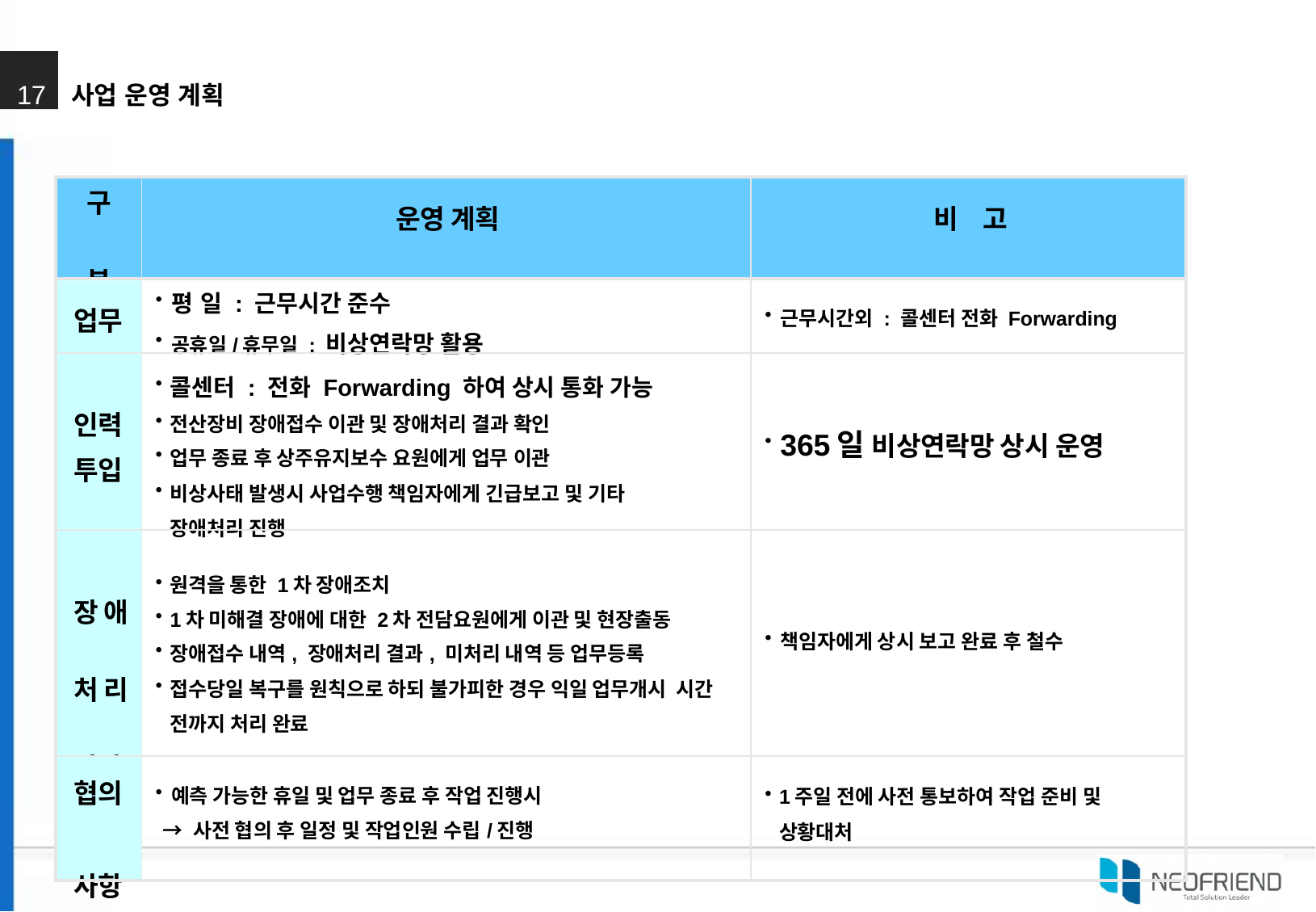

17	사업 운영 계획
| 구 분 | 운영 계획 | 비 고 |
| --- | --- | --- |
| 업무 | 평 일 : 근무시간 준수 공휴일/휴무일 : 비상연락망 활용 | 근무시간외 : 콜센터 전화 Forwarding |
| 인력 투입 | 콜센터 : 전화 Forwarding 하여 상시 통화 가능 전산장비 장애접수 이관 및 장애처리 결과 확인 업무 종료 후 상주유지보수 요원에게 업무 이관 비상사태 발생시 사업수행 책임자에게 긴급보고 및 기타 장애처리 진행 | 365일 비상연락망 상시 운영 |
| 장애 처리 방안 | 원격을 통한 1차 장애조치 1차 미해결 장애에 대한 2차 전담요원에게 이관 및 현장출동 장애접수 내역, 장애처리 결과, 미처리 내역 등 업무등록 접수당일 복구를 원칙으로 하되 불가피한 경우 익일 업무개시 시간 전까지 처리 완료 | 책임자에게 상시 보고 완료 후 철수 |
| 협의 사항 | 예측 가능한 휴일 및 업무 종료 후 작업 진행시 → 사전 협의 후 일정 및 작업인원 수립/진행 | 1주일 전에 사전 통보하여 작업 준비 및 상황대처 |